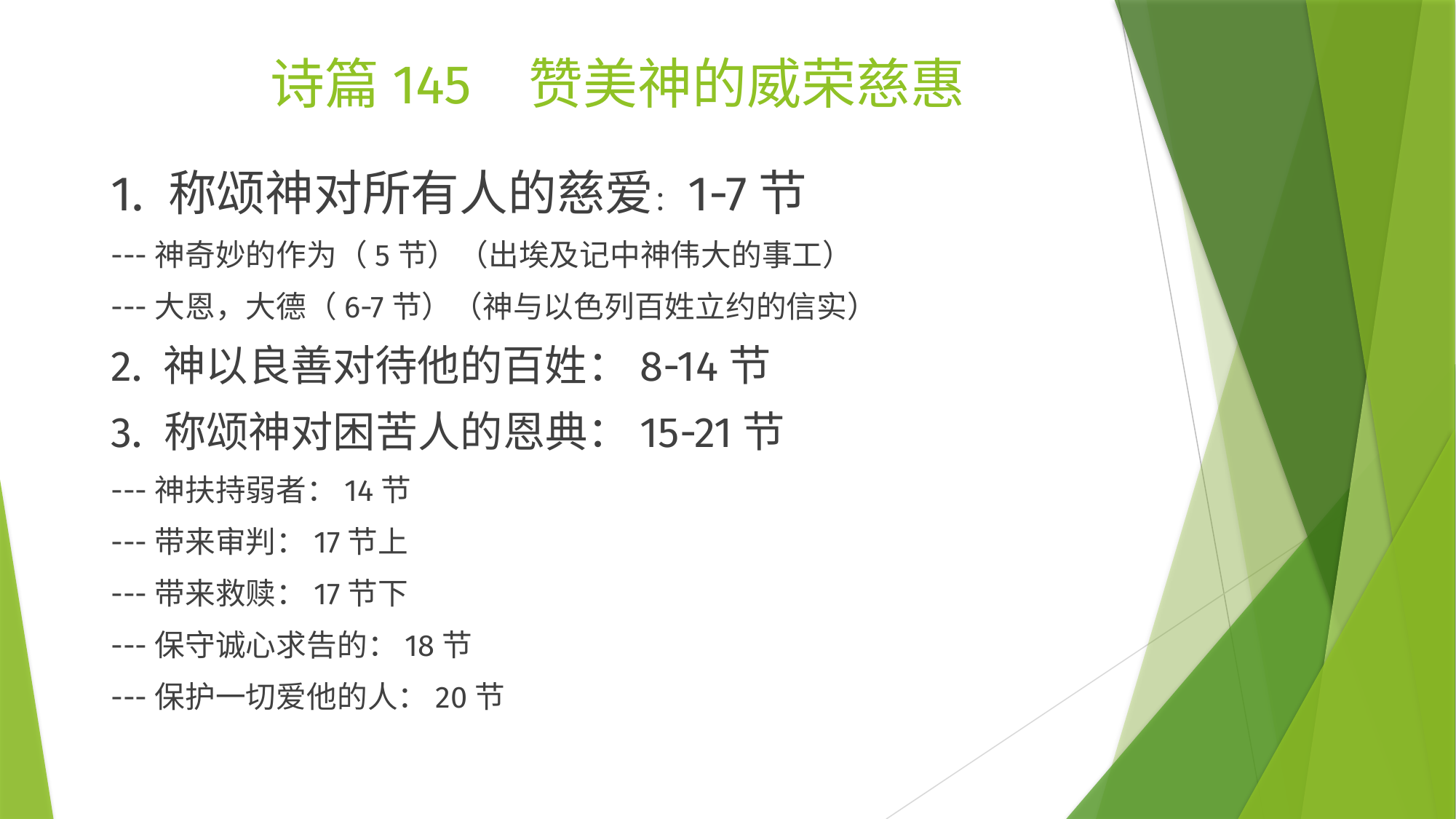

# 诗篇145   赞美神的威荣慈惠
1. 称颂神对所有人的慈爱：1-7节
---神奇妙的作为（5节）（出埃及记中神伟大的事工）
---大恩，大德（6-7节）（神与以色列百姓立约的信实）
2. 神以良善对待他的百姓：8-14节
3. 称颂神对困苦人的恩典：15-21节
---神扶持弱者：14节
---带来审判：17节上
---带来救赎：17节下
---保守诚心求告的：18节
---保护一切爱他的人：20节